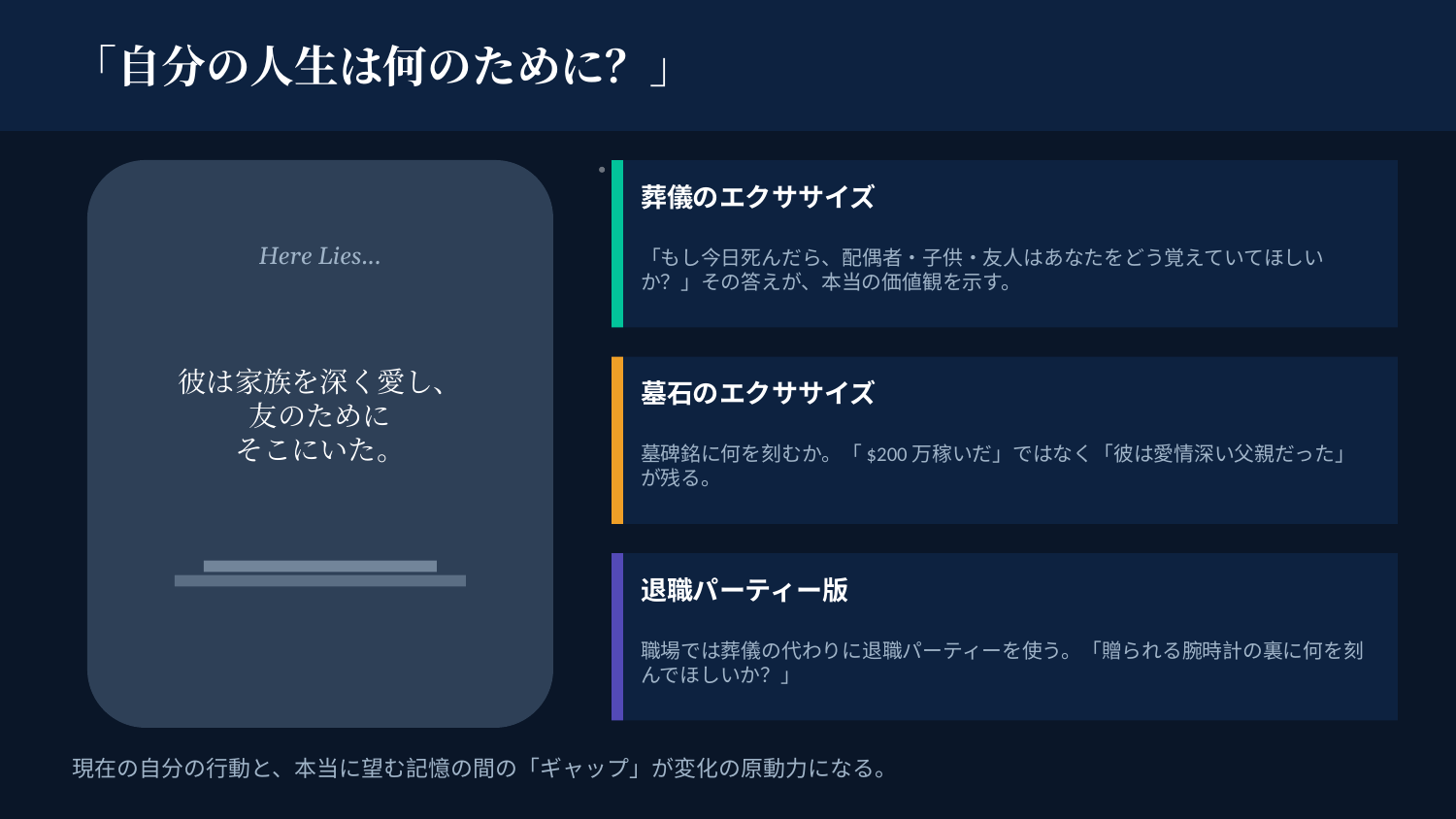

「自分の人生は何のために？」

葬儀のエクササイズ
Here Lies...
「もし今日死んだら、配偶者・子供・友人はあなたをどう覚えていてほしいか？」その答えが、本当の価値観を示す。
彼は家族を深く愛し、
友のために
そこにいた。

墓石のエクササイズ
墓碑銘に何を刻むか。「$200万稼いだ」ではなく「彼は愛情深い父親だった」が残る。

退職パーティー版

職場では葬儀の代わりに退職パーティーを使う。「贈られる腕時計の裏に何を刻んでほしいか？」
現在の自分の行動と、本当に望む記憶の間の「ギャップ」が変化の原動力になる。